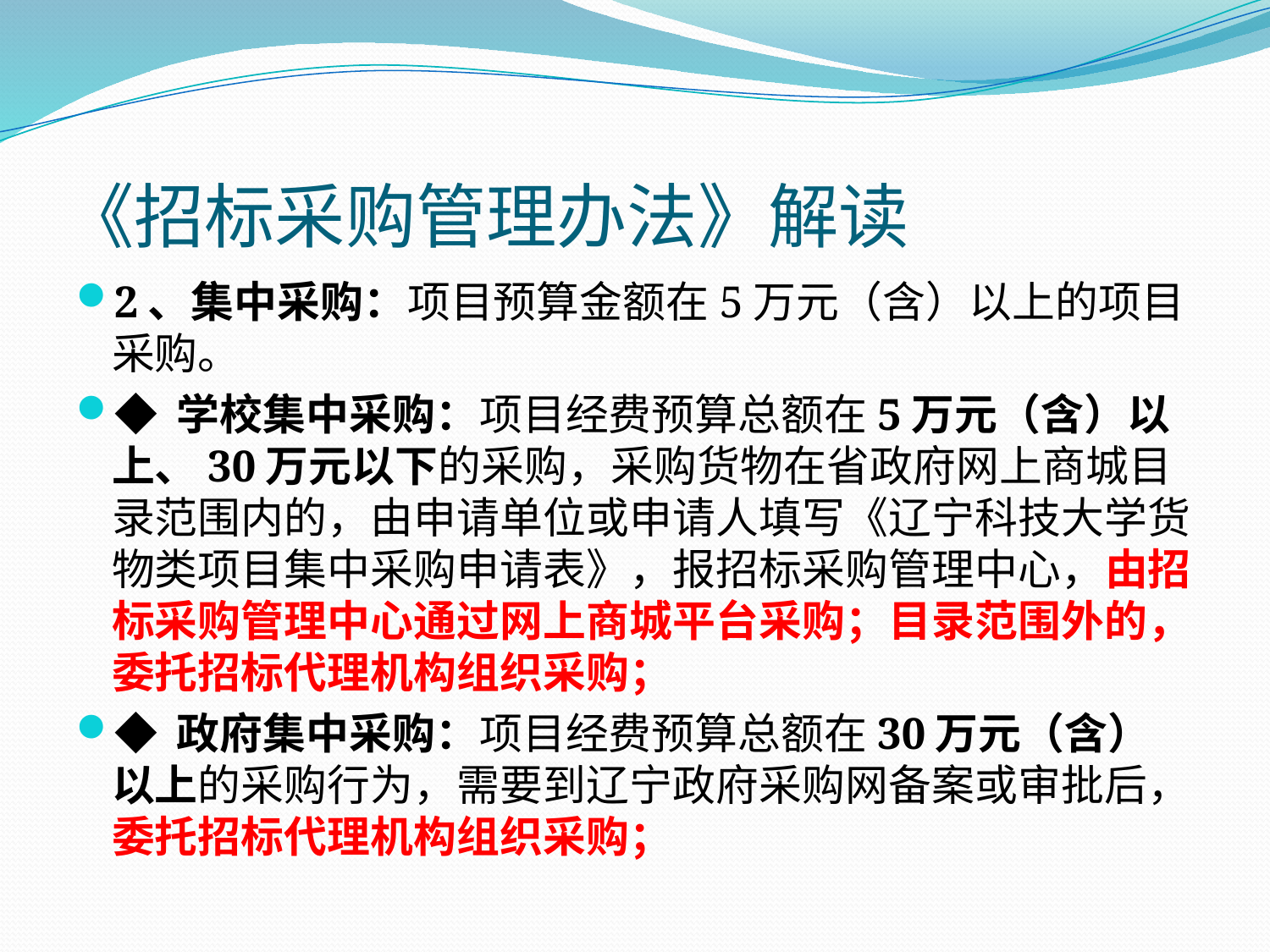

# 《招标采购管理办法》解读
2、集中采购：项目预算金额在5万元（含）以上的项目采购。
◆ 学校集中采购：项目经费预算总额在5万元（含）以上、30万元以下的采购，采购货物在省政府网上商城目录范围内的，由申请单位或申请人填写《辽宁科技大学货物类项目集中采购申请表》，报招标采购管理中心，由招标采购管理中心通过网上商城平台采购；目录范围外的，委托招标代理机构组织采购；
◆ 政府集中采购：项目经费预算总额在30万元（含）以上的采购行为，需要到辽宁政府采购网备案或审批后，委托招标代理机构组织采购；